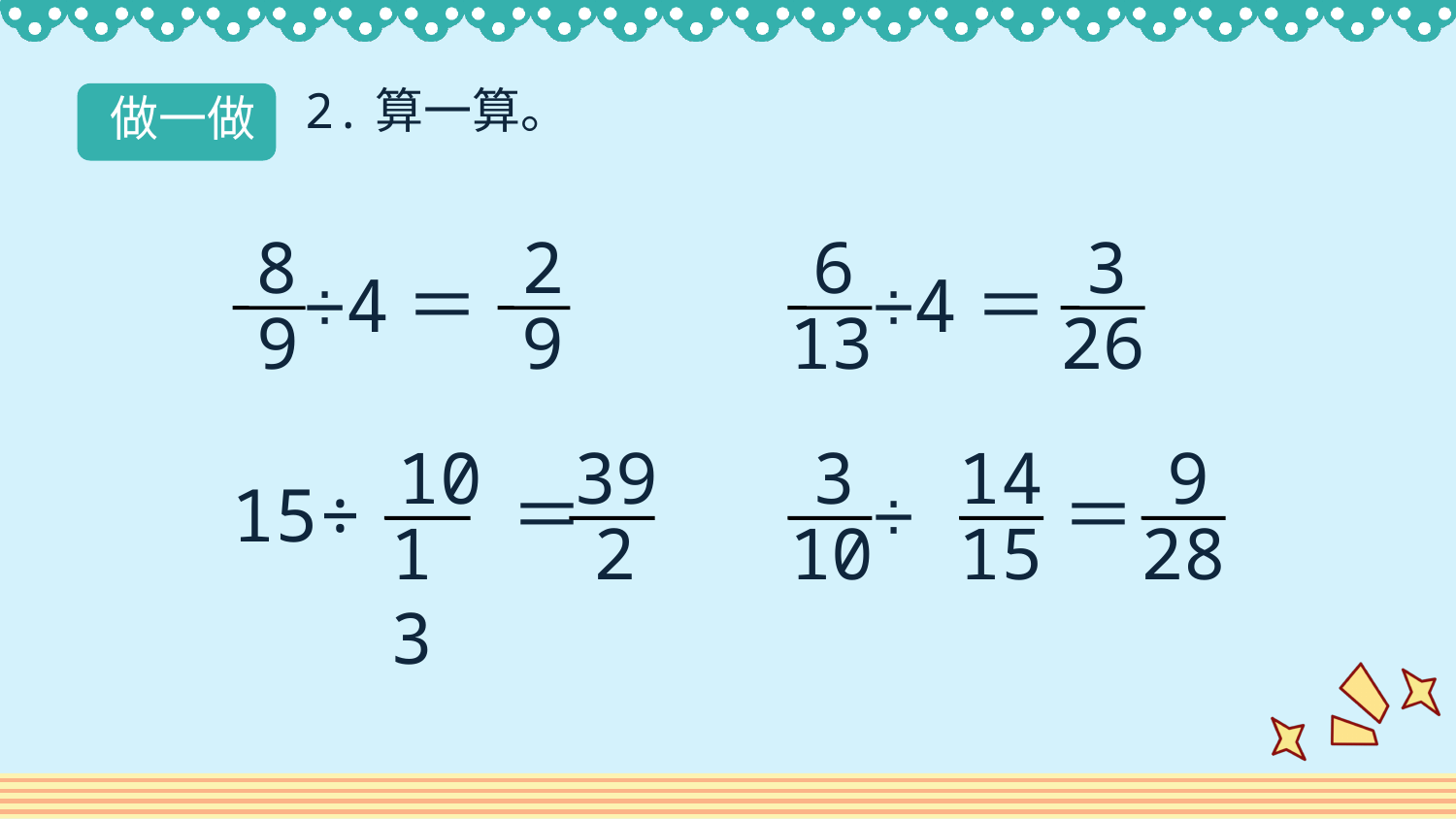

2.算一算。
做一做

 8
 2
 9

 6
 3
26

÷4＝
÷4＝
 9
 13

 39
 2

 9
28

 10
 3
14
15÷4  ＝
÷4  ＝
13
 10
15